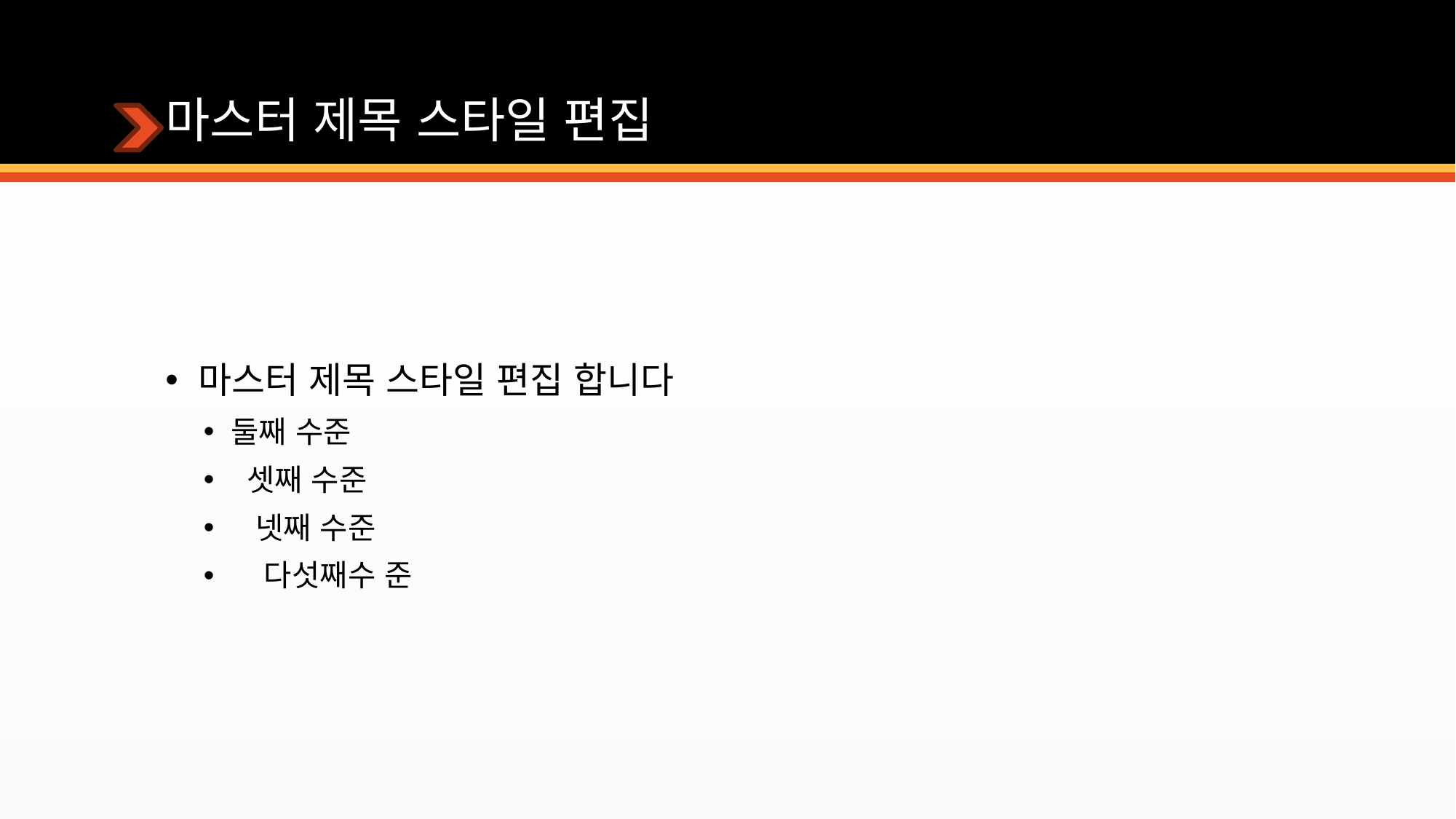

# 마스터 제목 스타일 편집

마스터 제목 스타일 편집 합니다
둘째 수준
 셋째 수준
  넷째 수준
   다섯째수 준